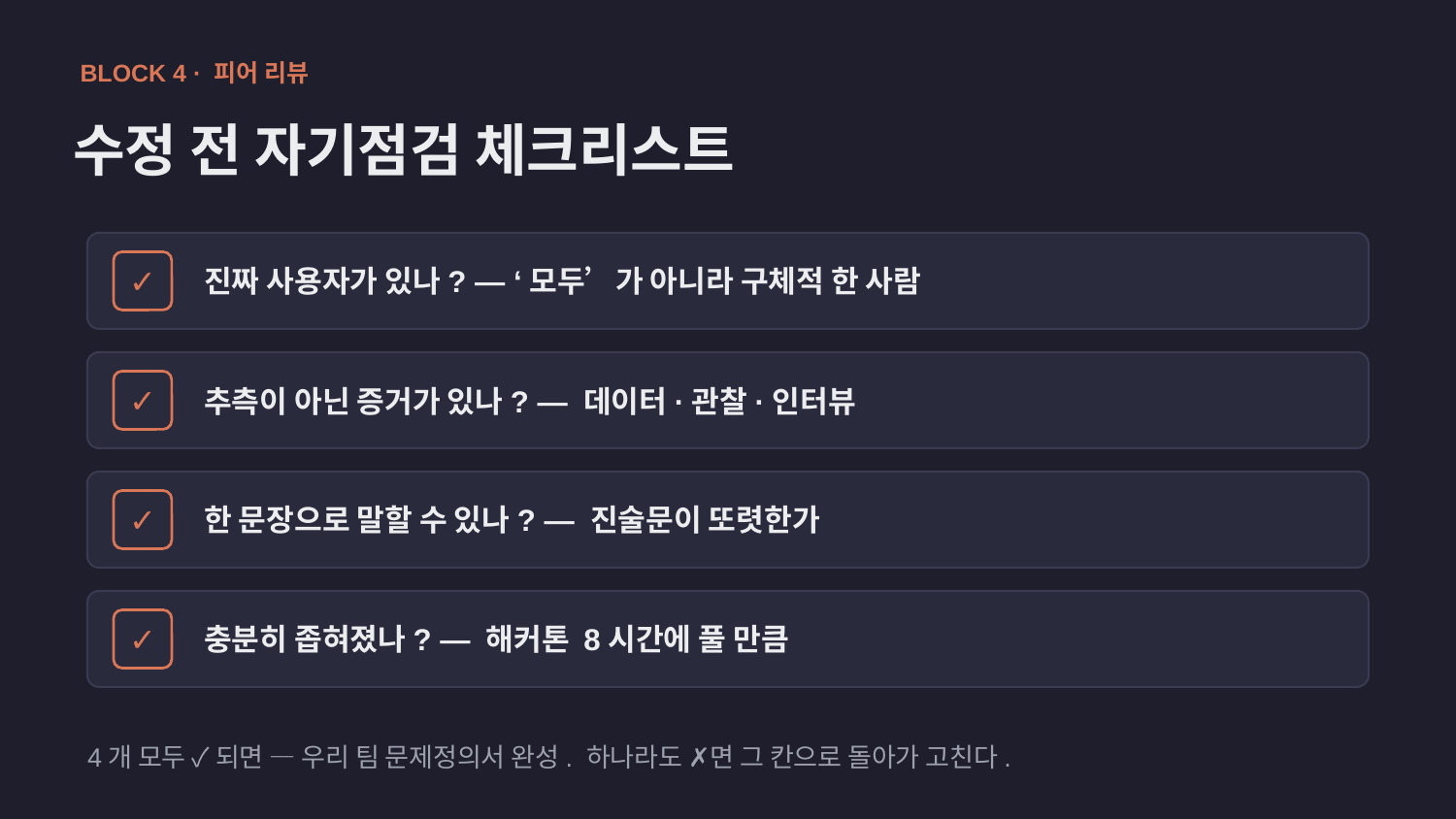

BLOCK 4 · 피어 리뷰
수정 전 자기점검 체크리스트

진짜 사용자가 있나? — ‘모두’가 아니라 구체적 한 사람

✓

추측이 아닌 증거가 있나? — 데이터·관찰·인터뷰

✓

한 문장으로 말할 수 있나? — 진술문이 또렷한가

✓

충분히 좁혀졌나? — 해커톤 8시간에 풀 만큼

✓
4개 모두 ✓ 되면 — 우리 팀 문제정의서 완성. 하나라도 ✗면 그 칸으로 돌아가 고친다.